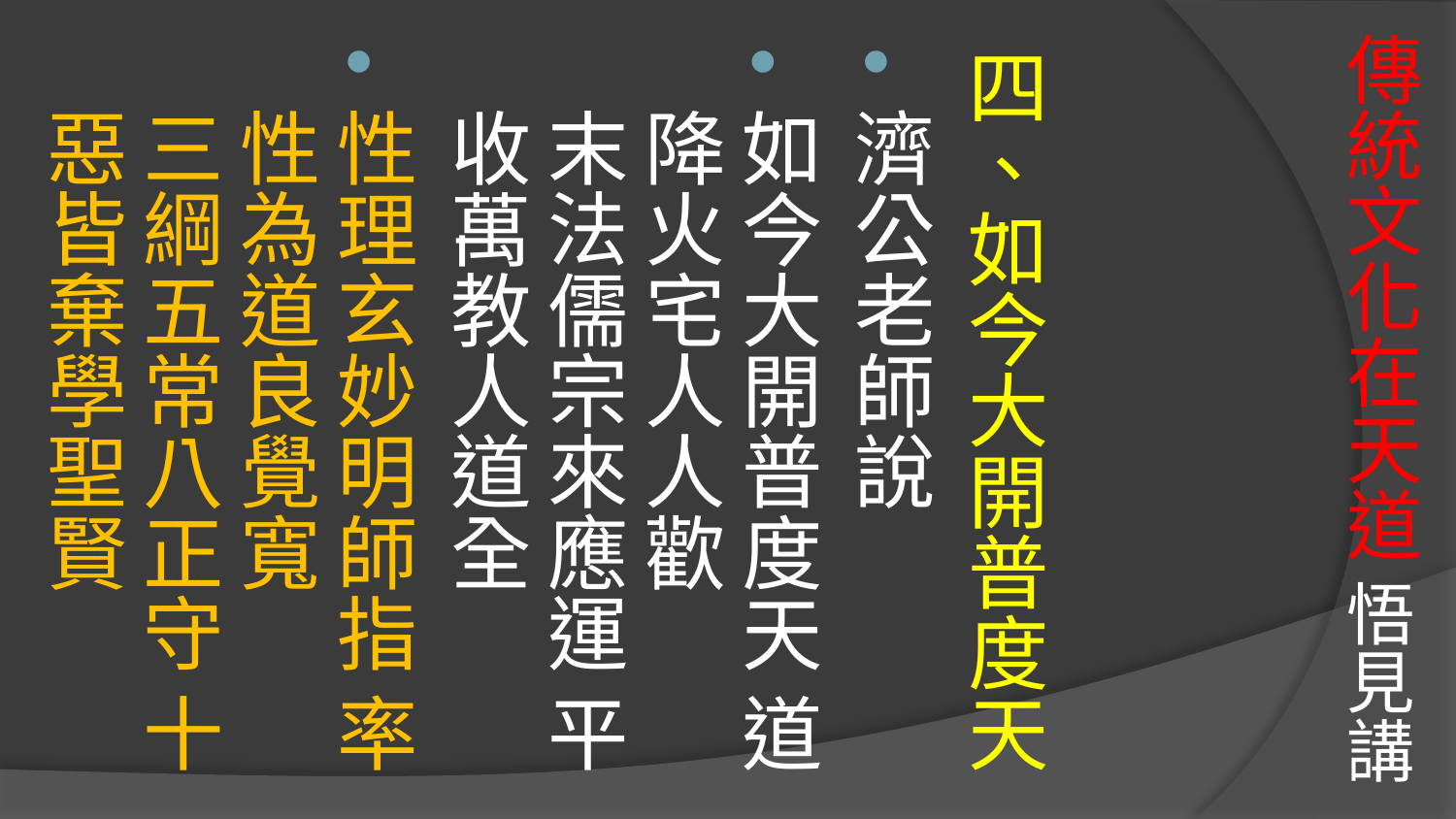

# 傳統文化在天道 悟見講
四、如今大開普度天
濟公老師說
如今大開普度天 道降火宅人人歡 
末法儒宗來應運 平收萬教人道全
性理玄妙明師指 率性為道良覺寬 
三綱五常八正守 十惡皆棄學聖賢